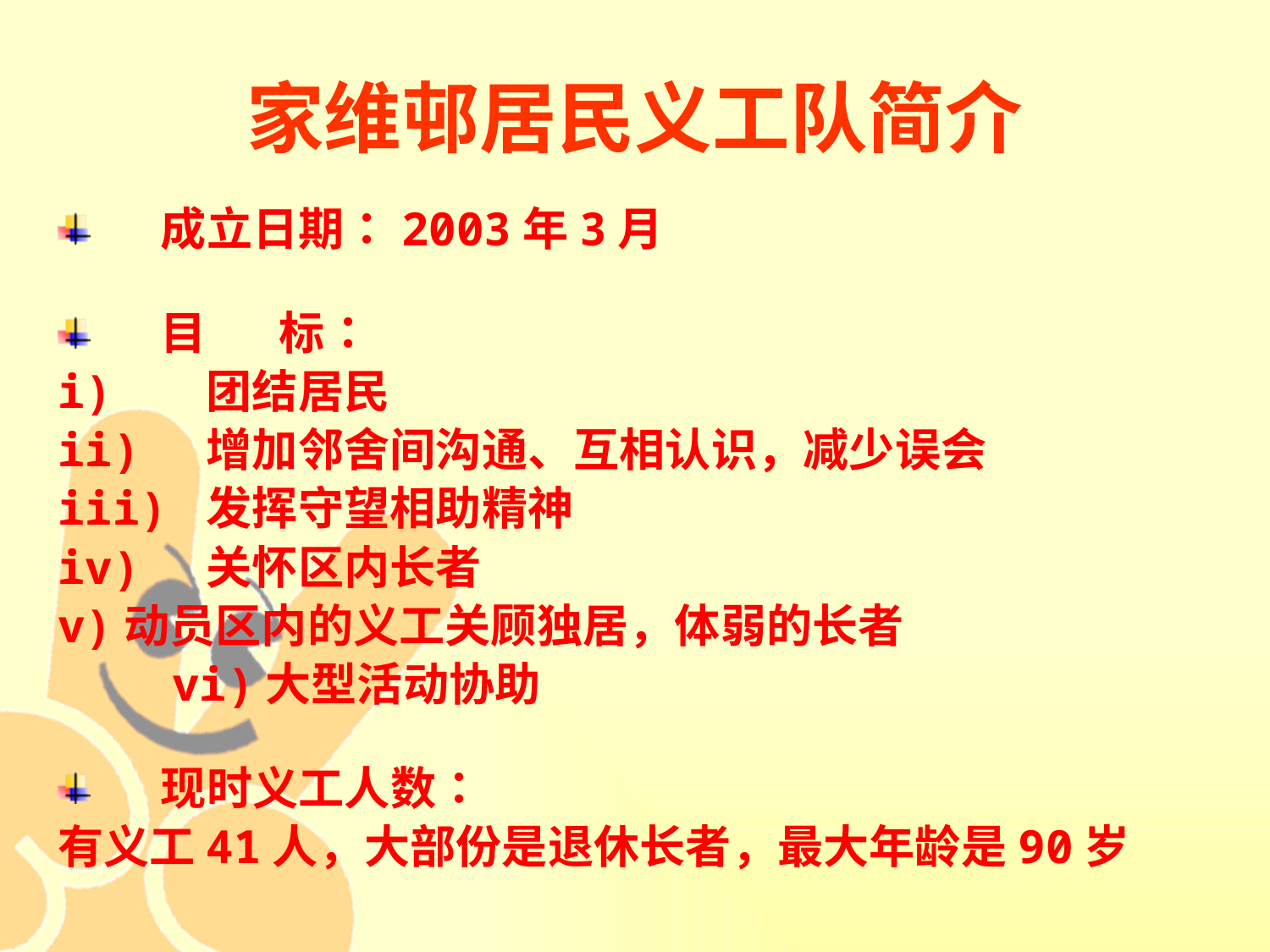

# 家维邨居民义工队简介
成立日期：2003年3月

目       标：
i)   团结居民
ii)  增加邻舍间沟通、互相认识，减少误会
iii) 发挥守望相助精神
iv)  关怀区内长者
v)动员区内的义工关顾独居，体弱的长者
         vi)大型活动协助

现时义工人数：
有义工41人，大部份是退休长者，最大年龄是90岁